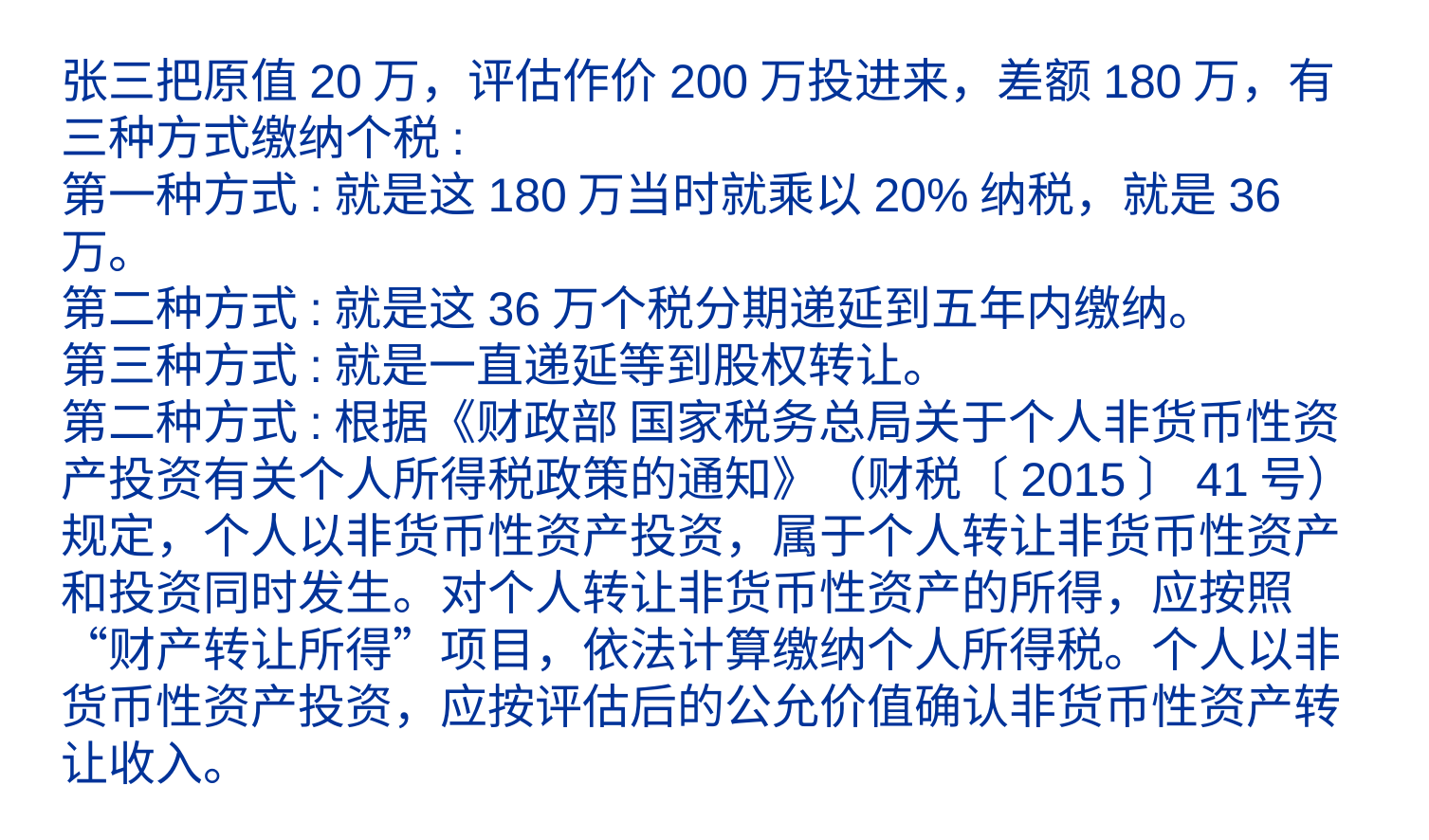

# 张三把原值20万，评估作价200万投进来，差额180万，有三种方式缴纳个税: 第一种方式:就是这180万当时就乘以20%纳税，就是36万。 第二种方式:就是这36万个税分期递延到五年内缴纳。 第三种方式:就是一直递延等到股权转让。 第二种方式:根据《财政部 国家税务总局关于个人非货币性资产投资有关个人所得税政策的通知》（财税〔2015〕41号）规定，个人以非货币性资产投资，属于个人转让非货币性资产和投资同时发生。对个人转让非货币性资产的所得，应按照“财产转让所得”项目，依法计算缴纳个人所得税。个人以非货币性资产投资，应按评估后的公允价值确认非货币性资产转让收入。